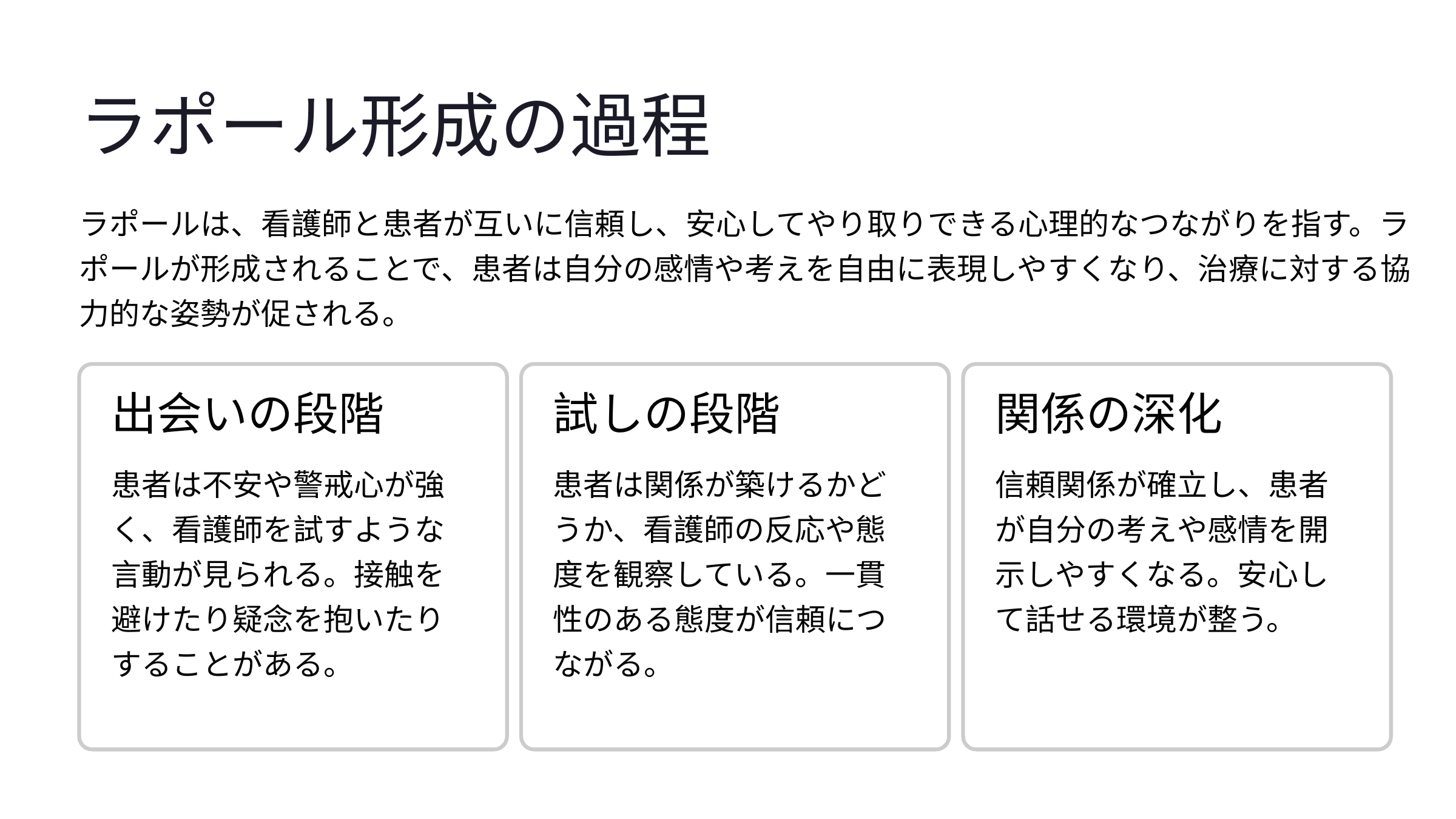

ラポール形成の過程
ラポールは、看護師と患者が互いに信頼し、安心してやり取りできる心理的なつながりを指す。ラポールが形成されることで、患者は自分の感情や考えを自由に表現しやすくなり、治療に対する協力的な姿勢が促される。

出会いの段階
試しの段階
関係の深化
患者は不安や警戒心が強く、看護師を試すような言動が見られる。接触を避けたり疑念を抱いたりすることがある。
患者は関係が築けるかどうか、看護師の反応や態度を観察している。一貫性のある態度が信頼につながる。
信頼関係が確立し、患者が自分の考えや感情を開示しやすくなる。安心して話せる環境が整う。